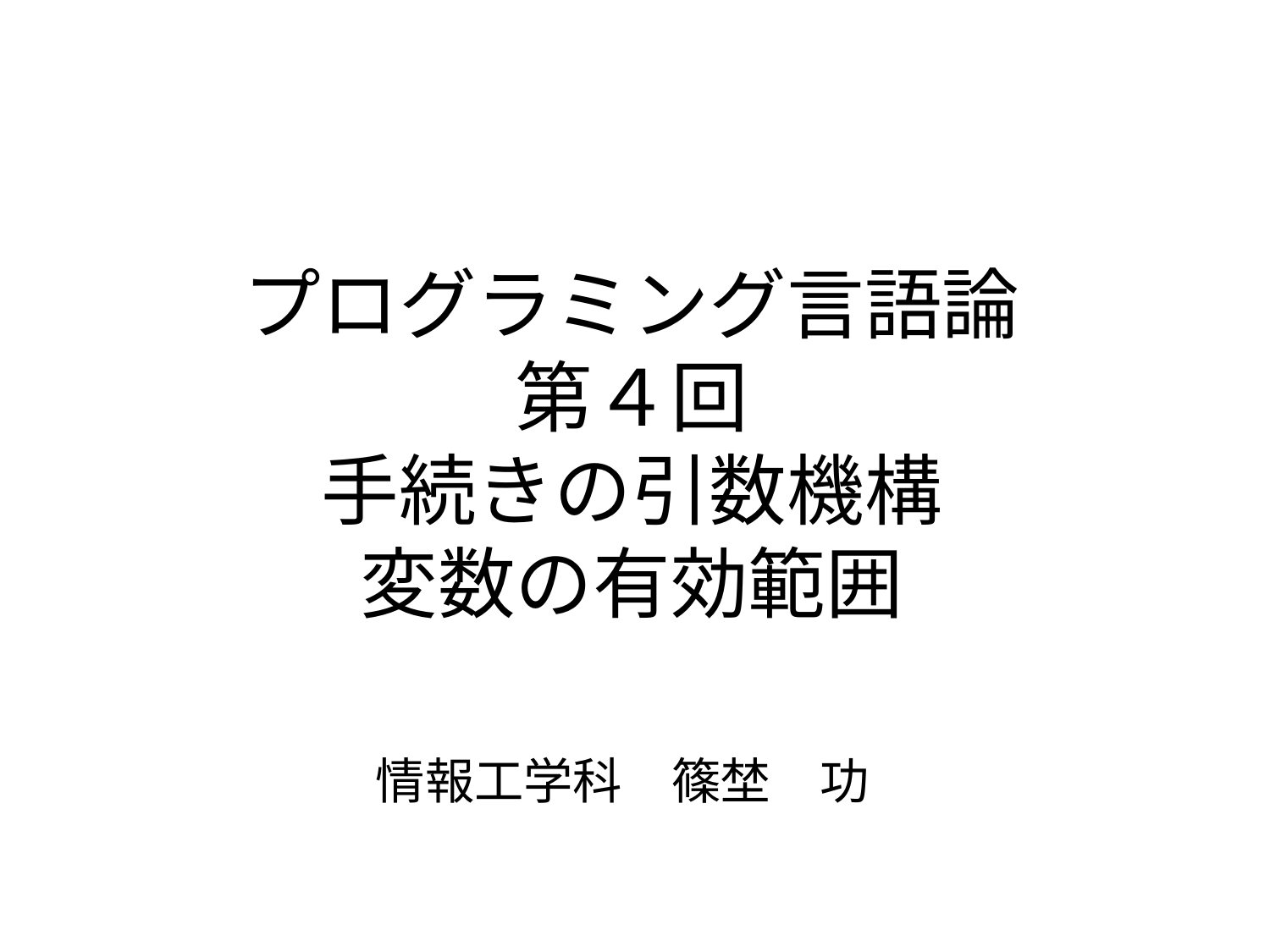

# プログラミング言語論 第４回 手続きの引数機構 変数の有効範囲
情報工学科　篠埜　功